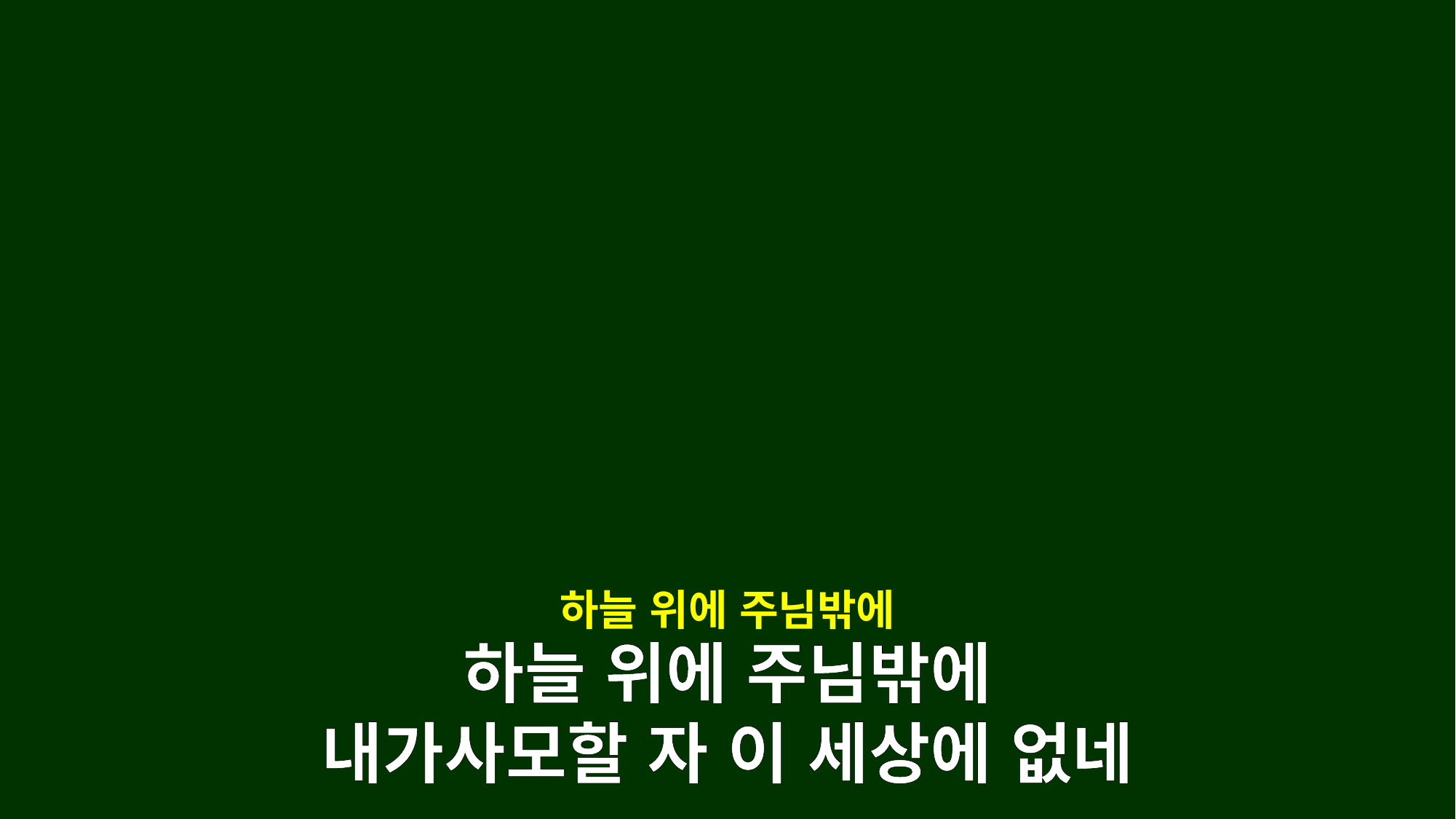

하늘 위에 주님밖에
하늘 위에 주님밖에
내가사모할 자 이 세상에 없네